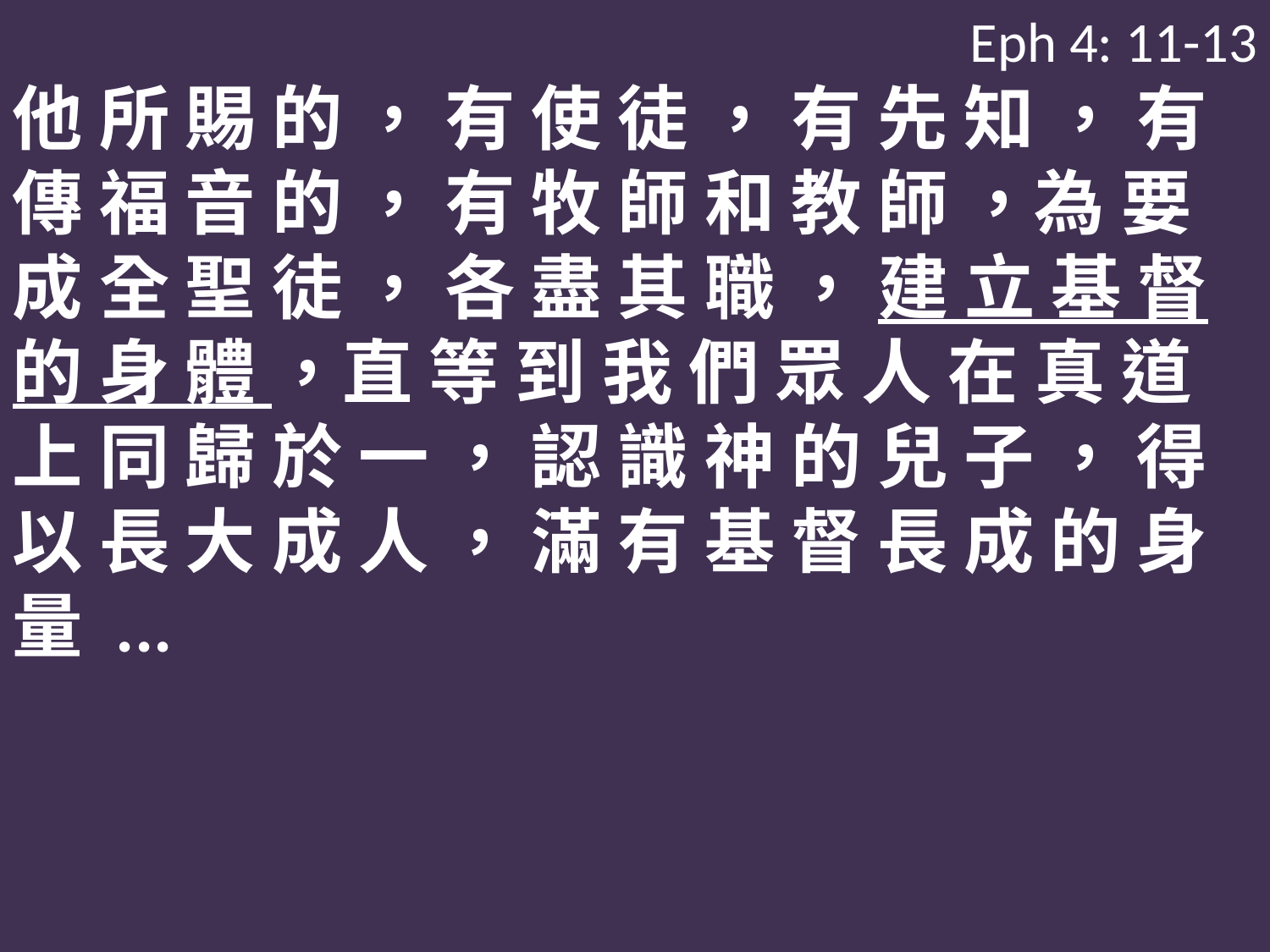

Eph 4: 11-13
他 所 賜 的 ， 有 使 徒 ， 有 先 知 ， 有 傳 福 音 的 ， 有 牧 師 和 教 師 ，為 要 成 全 聖 徒 ， 各 盡 其 職 ， 建 立 基 督 的 身 體 ，直 等 到 我 們 眾 人 在 真 道 上 同 歸 於 一 ， 認 識 神 的 兒 子 ， 得 以 長 大 成 人 ， 滿 有 基 督 長 成 的 身 量 ...